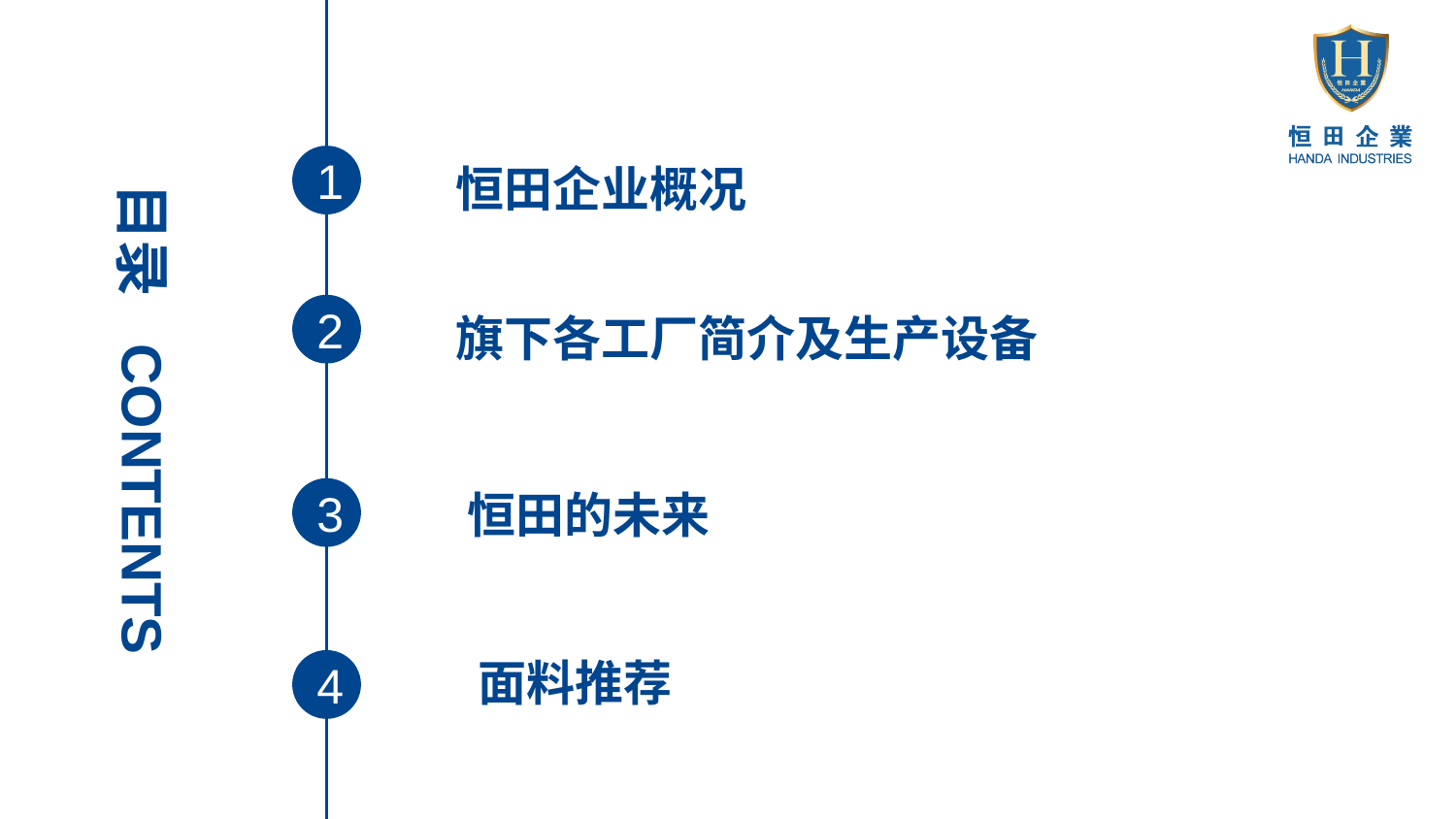

恒田企业概况
1
目录
旗下各工厂简介及生产设备
2
恒田的未来
CONTENTS
3
面料推荐
4